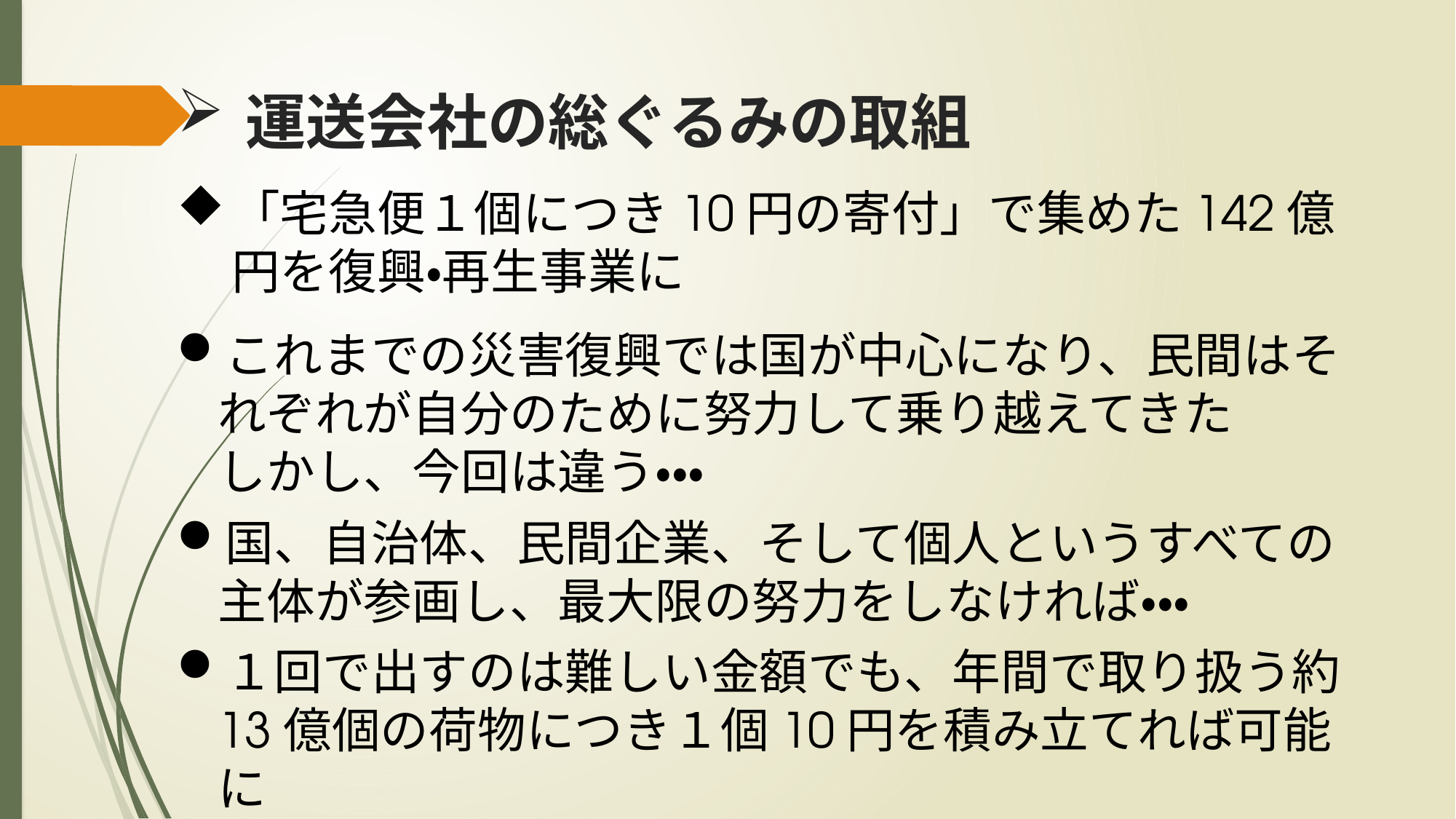

# 運送会社の総ぐるみの取組
「宅急便１個につき10円の寄付」で集めた142億円を復興・再生事業に
これまでの災害復興では国が中心になり、民間はそれぞれが自分のために努力して乗り越えてきた　　しかし、今回は違う・・・
国、自治体、民間企業、そして個人というすべての主体が参画し、最大限の努力をしなければ・・・
１回で出すのは難しい金額でも、年間で取り扱う約13億個の荷物につき１個10円を積み立てれば可能に